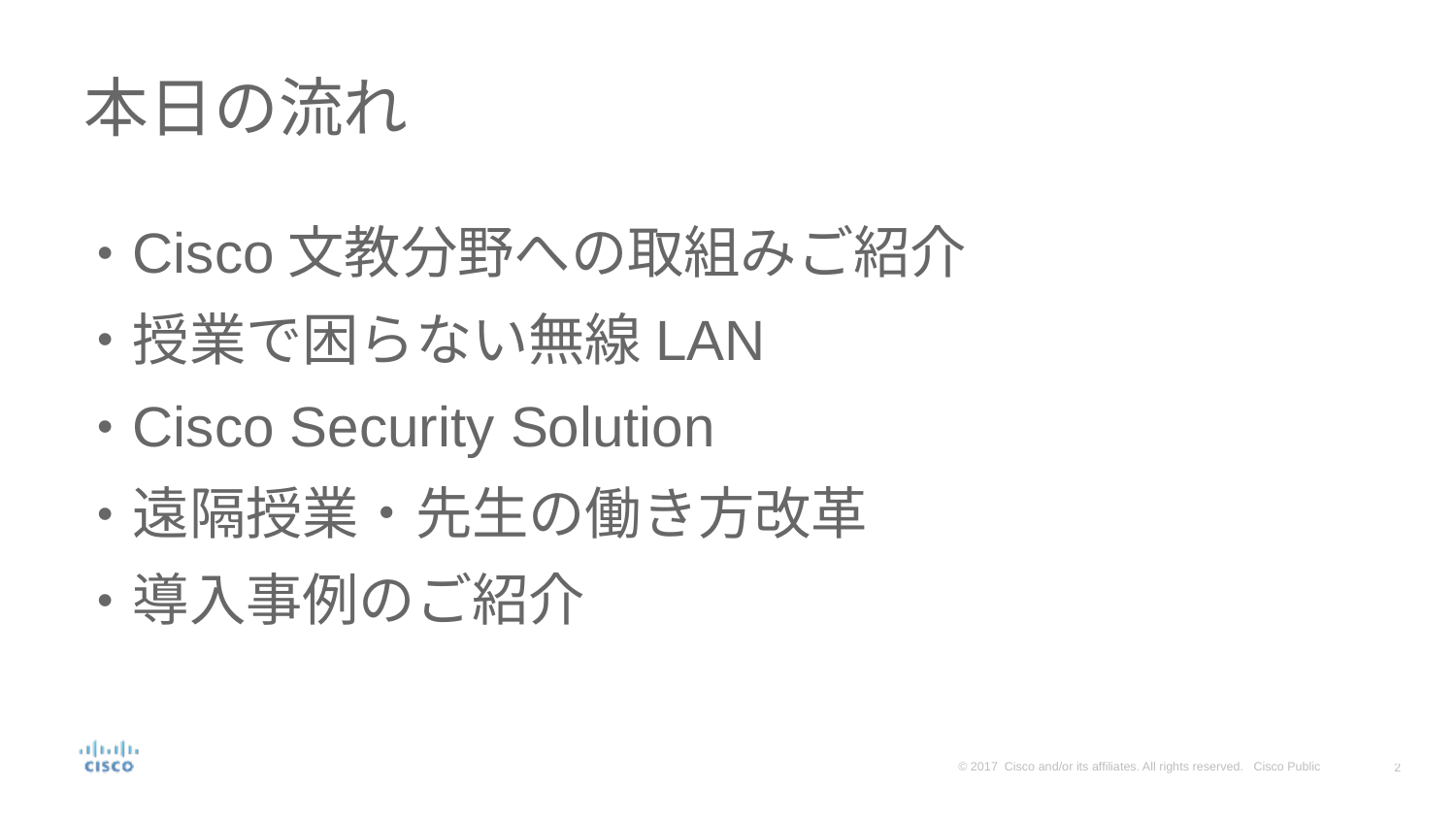

# 本日の流れ
Cisco文教分野への取組みご紹介
授業で困らない無線LAN
Cisco Security Solution
遠隔授業・先生の働き方改革
導入事例のご紹介